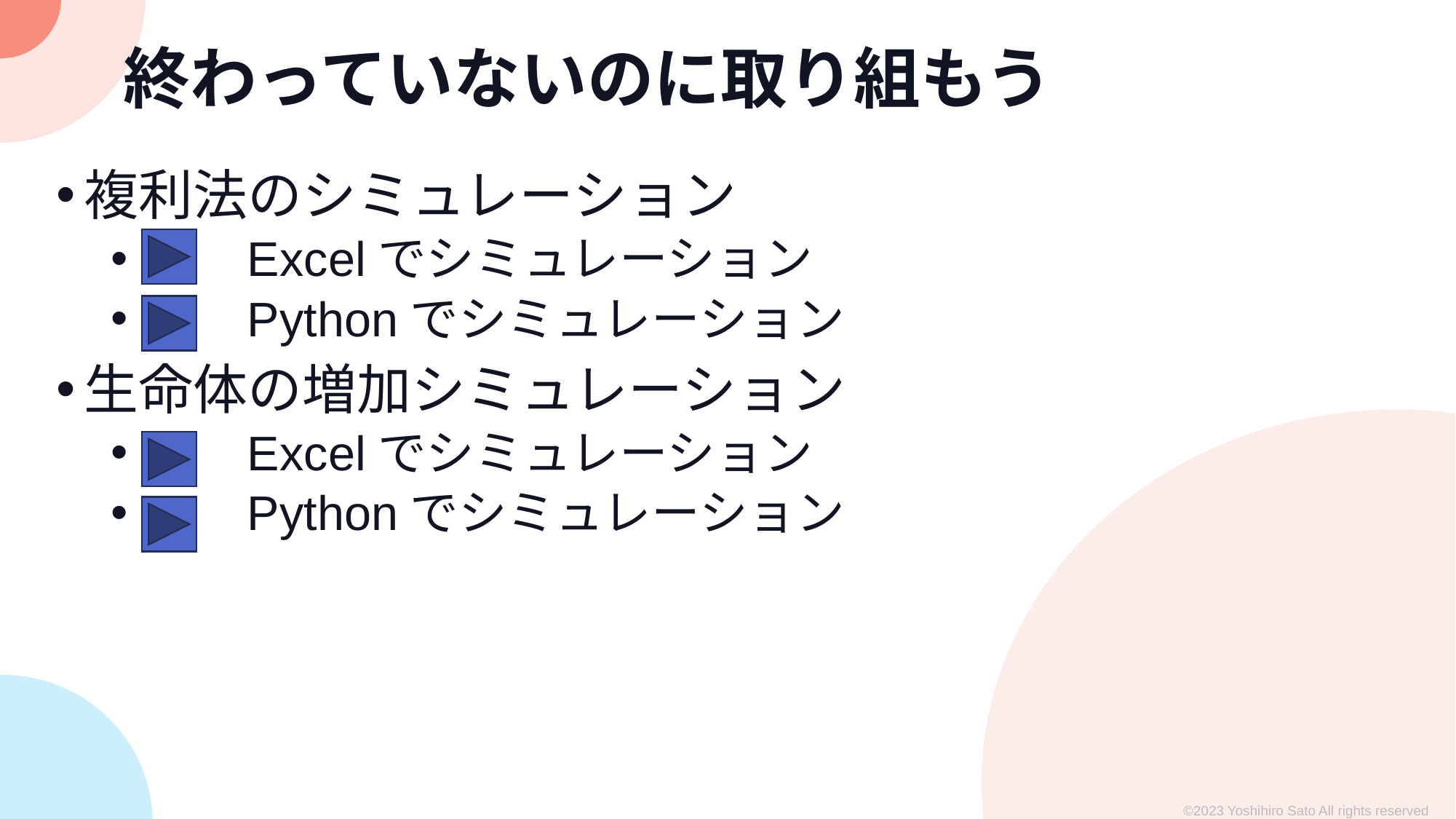

# 終わっていないのに取り組もう
複利法のシミュレーション
　　Excelでシミュレーション
　　Pythonでシミュレーション
生命体の増加シミュレーション
　　Excelでシミュレーション
　　Pythonでシミュレーション